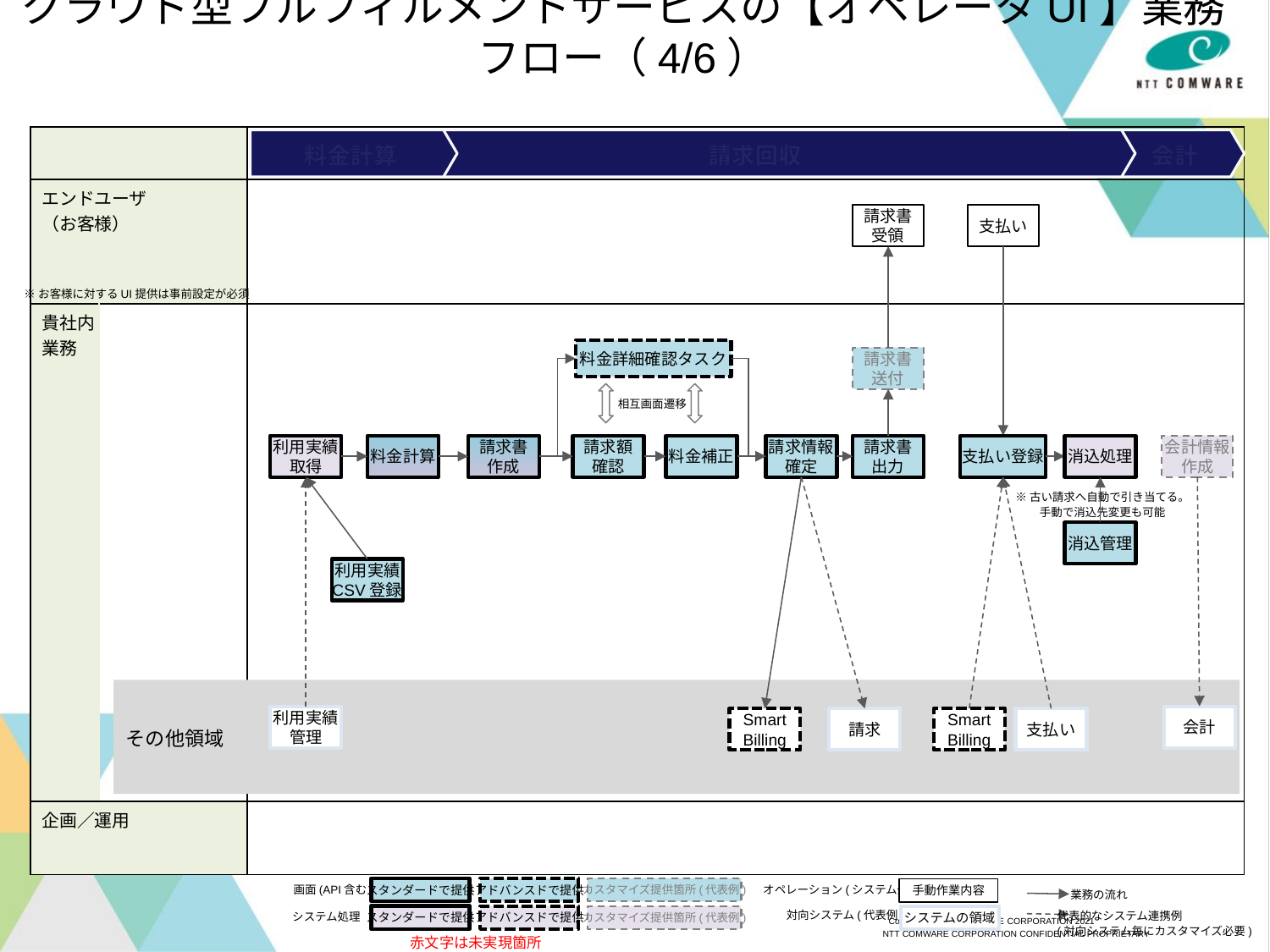

# クラウド型フルフィルメントサービスの【オペレータUI】業務フロー（4/6）

|  |  |  |
| --- | --- | --- |
| エンドユーザ （お客様） |  |  |
| 貴社内業務 |  |  |
| 企画／運用 |  |  |
料金計算
請求回収
会計
請求書
受領
支払い
※お客様に対するUI提供は事前設定が必須
料金詳細確認タスク
請求書
送付

相互画面遷移
料金計算
請求書
作成
請求額
確認
料金補正
請求情報
確定
請求書
出力
支払い登録
消込処理
会計情報
作成
利用実績
取得
※古い請求へ自動で引き当てる。
手動で消込先変更も可能
消込管理
利用実績
CSV登録
その他領域
利用実績
管理
会計
Smart
Billing
Smart
Billing
請求
支払い
画面(API含む)
スタンダードで提供
カスタマイズ提供箇所(代表例)
アドバンスドで提供
オペレーション(システム外)
手動作業内容
業務の流れ
代表的なシステム連携例
(対向システム毎にカスタマイズ必要)
対向システム(代表例)
システム処理
スタンダードで提供
カスタマイズ提供箇所(代表例)
アドバンスドで提供
システムの領域
赤文字は未実現箇所